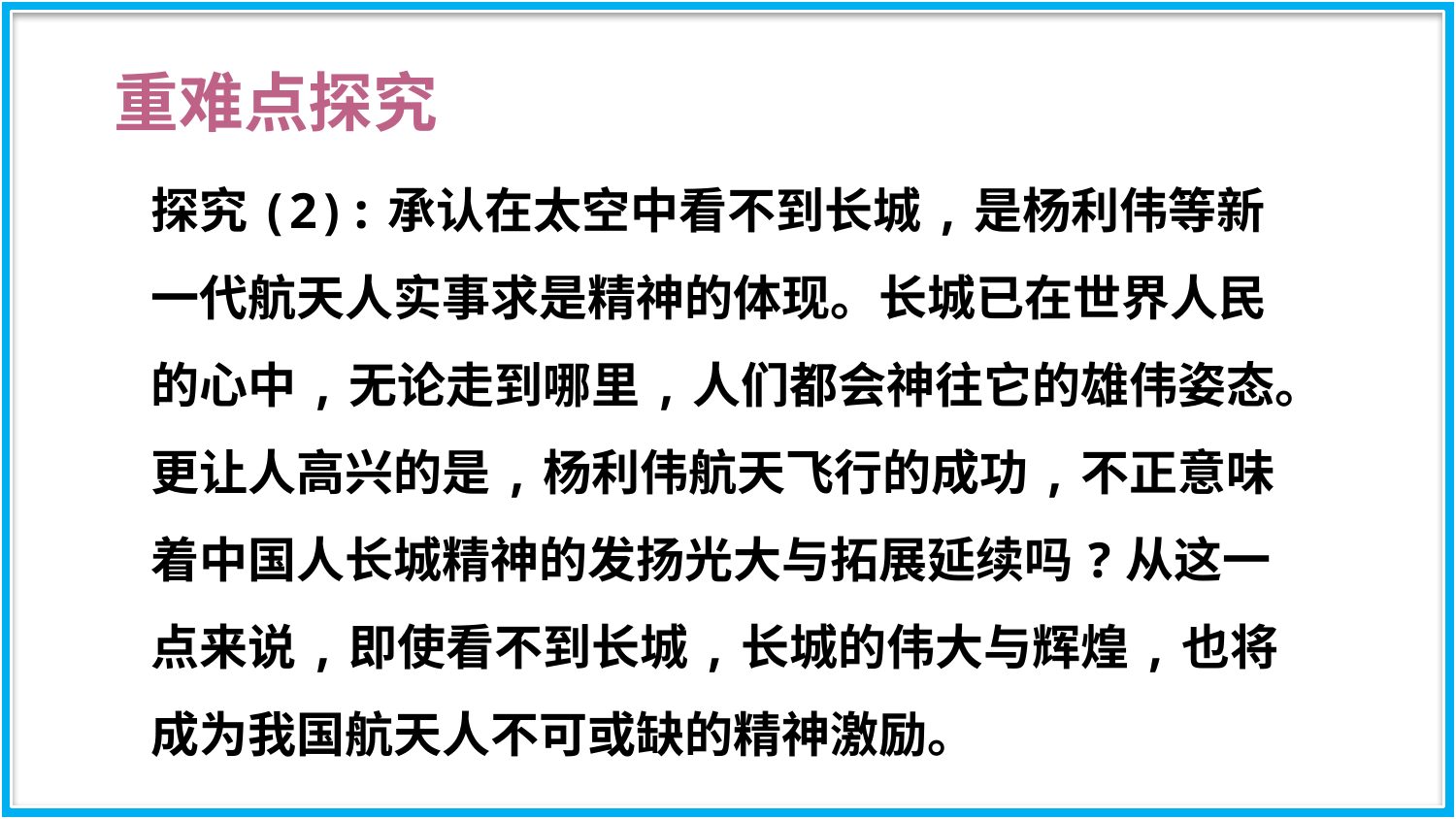

重难点探究
探究(2):承认在太空中看不到长城,是杨利伟等新一代航天人实事求是精神的体现。长城已在世界人民的心中,无论走到哪里,人们都会神往它的雄伟姿态。更让人高兴的是,杨利伟航天飞行的成功,不正意味着中国人长城精神的发扬光大与拓展延续吗?从这一点来说,即使看不到长城,长城的伟大与辉煌,也将成为我国航天人不可或缺的精神激励。